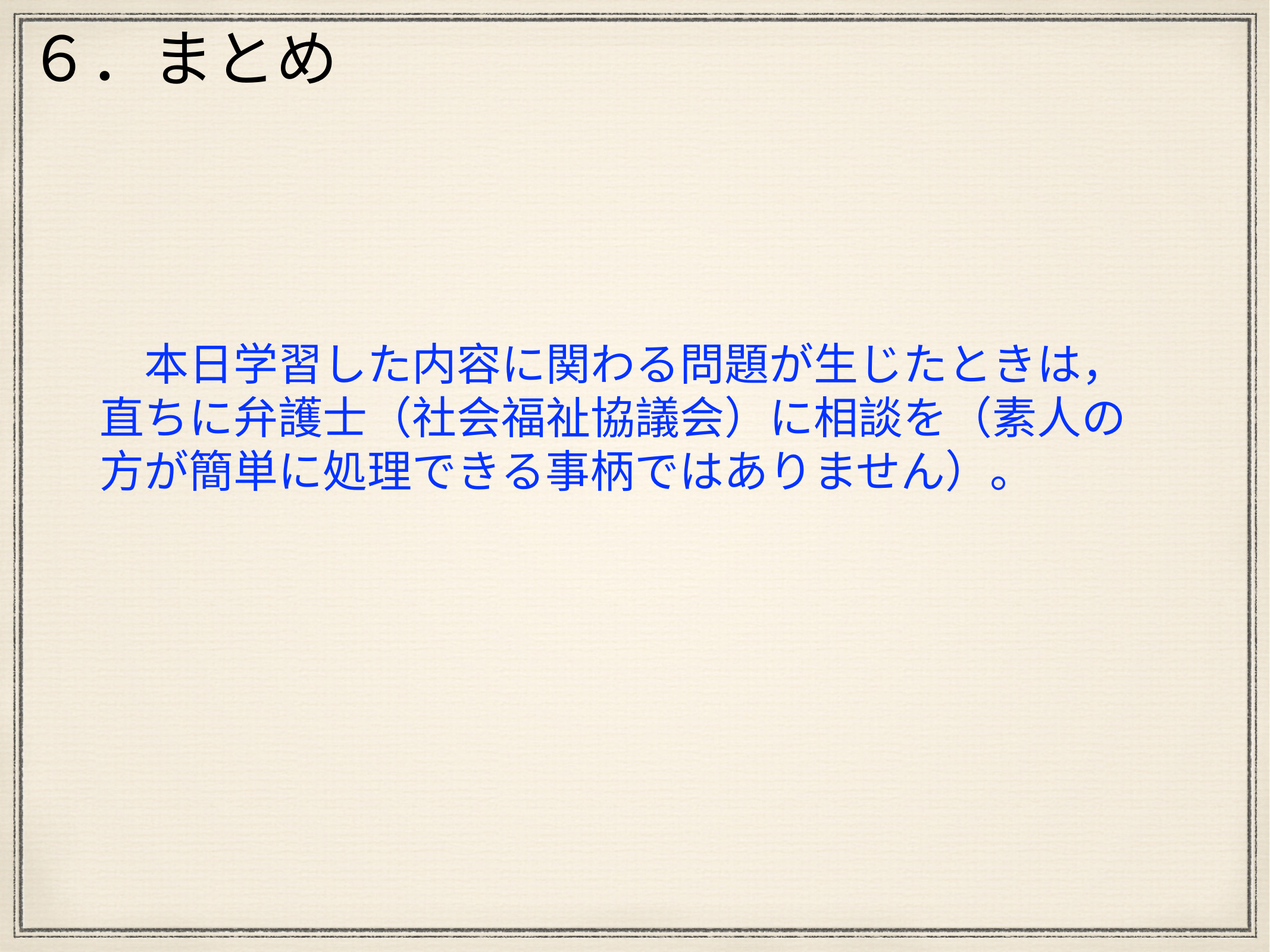

６．まとめ
　本日学習した内容に関わる問題が生じたときは，直ちに弁護士（社会福祉協議会）に相談を（素人の方が簡単に処理できる事柄ではありません）。